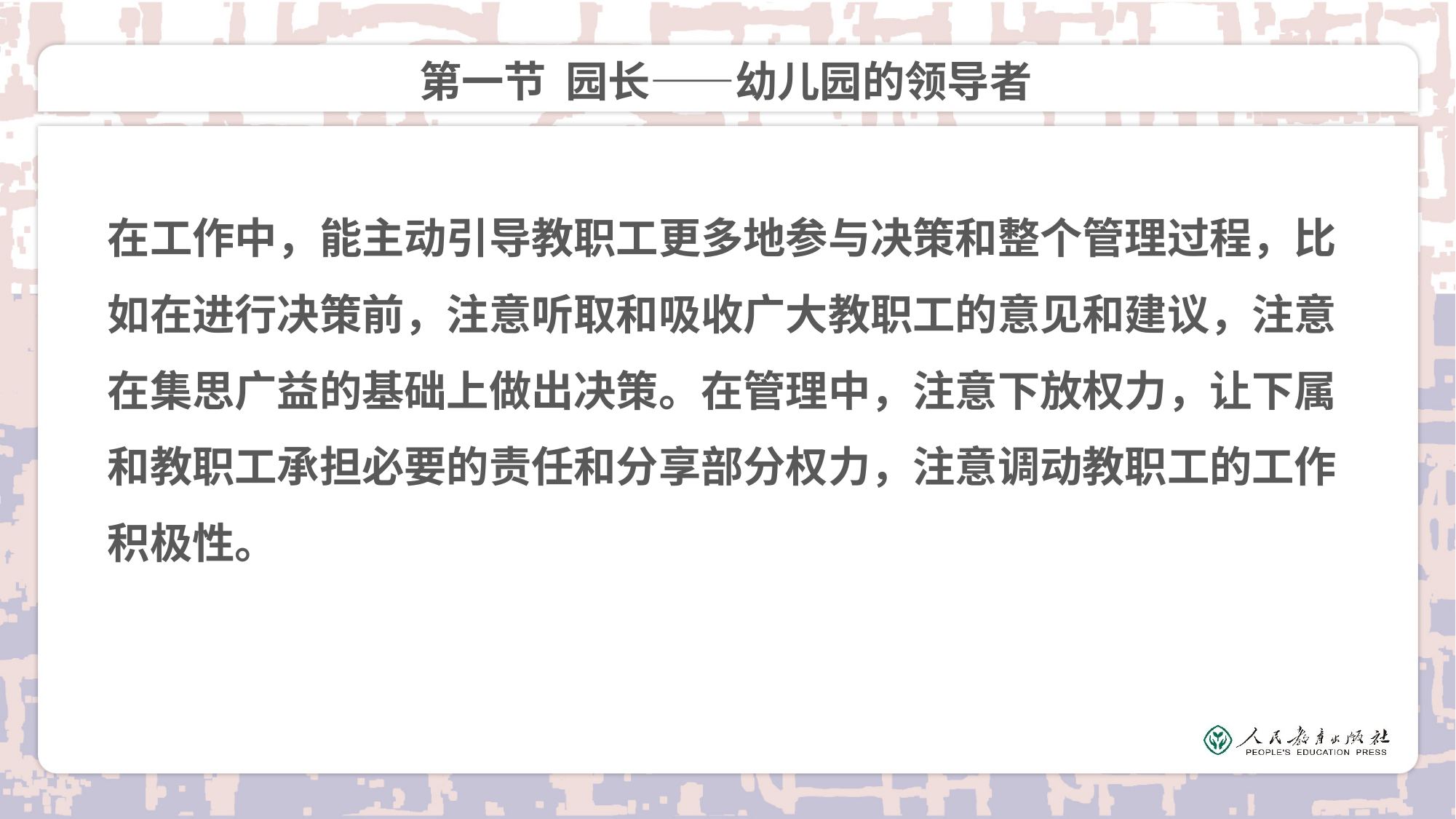

# 第一节  园长——幼儿园的领导者
在工作中，能主动引导教职工更多地参与决策和整个管理过程，比如在进行决策前，注意听取和吸收广大教职工的意见和建议，注意在集思广益的基础上做出决策。在管理中，注意下放权力，让下属和教职工承担必要的责任和分享部分权力，注意调动教职工的工作积极性。